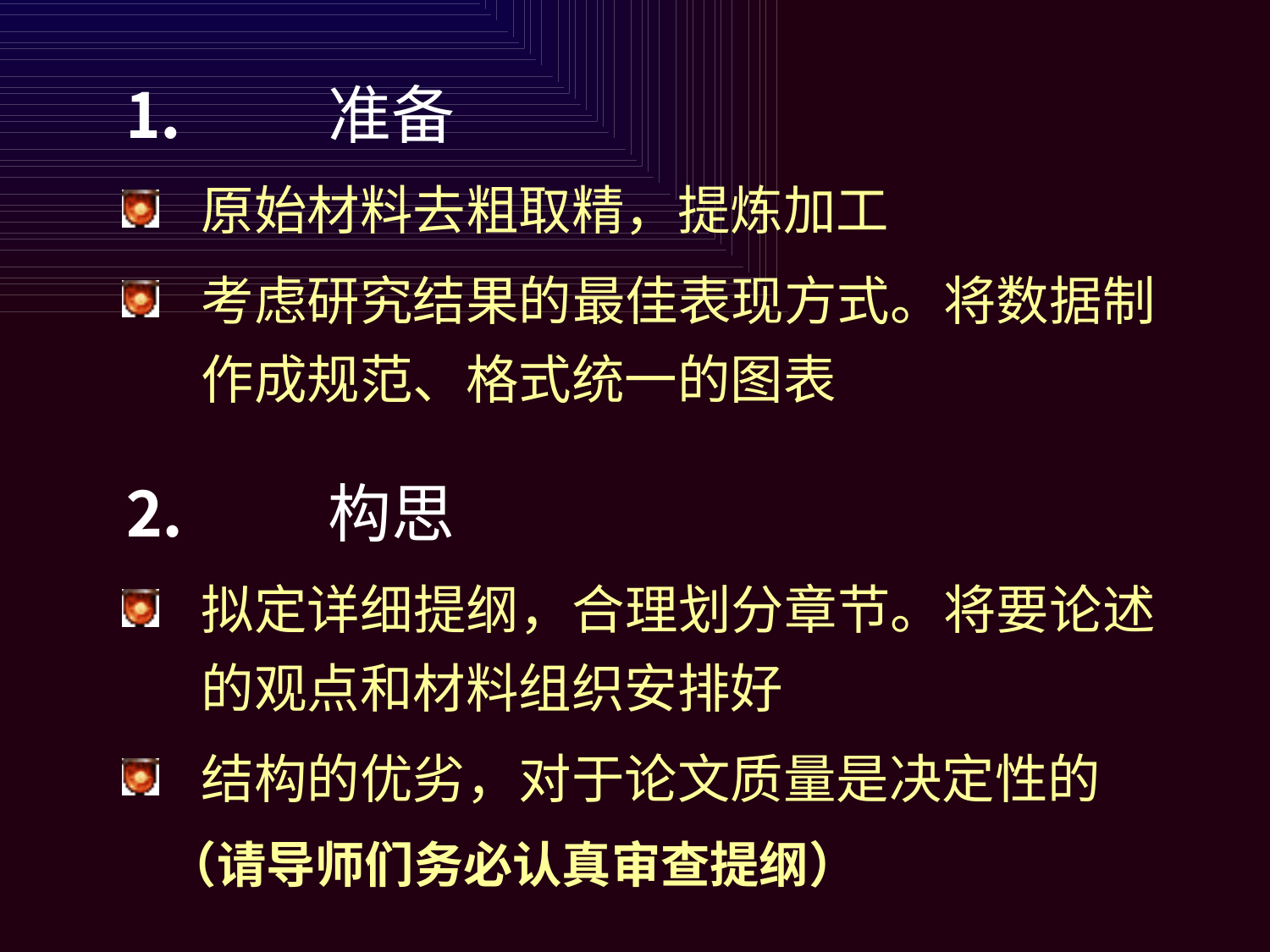

⒈		准备
原始材料去粗取精，提炼加工
考虑研究结果的最佳表现方式。将数据制作成规范、格式统一的图表
⒉		构思
拟定详细提纲，合理划分章节。将要论述的观点和材料组织安排好
结构的优劣，对于论文质量是决定性的
   （请导师们务必认真审查提纲）